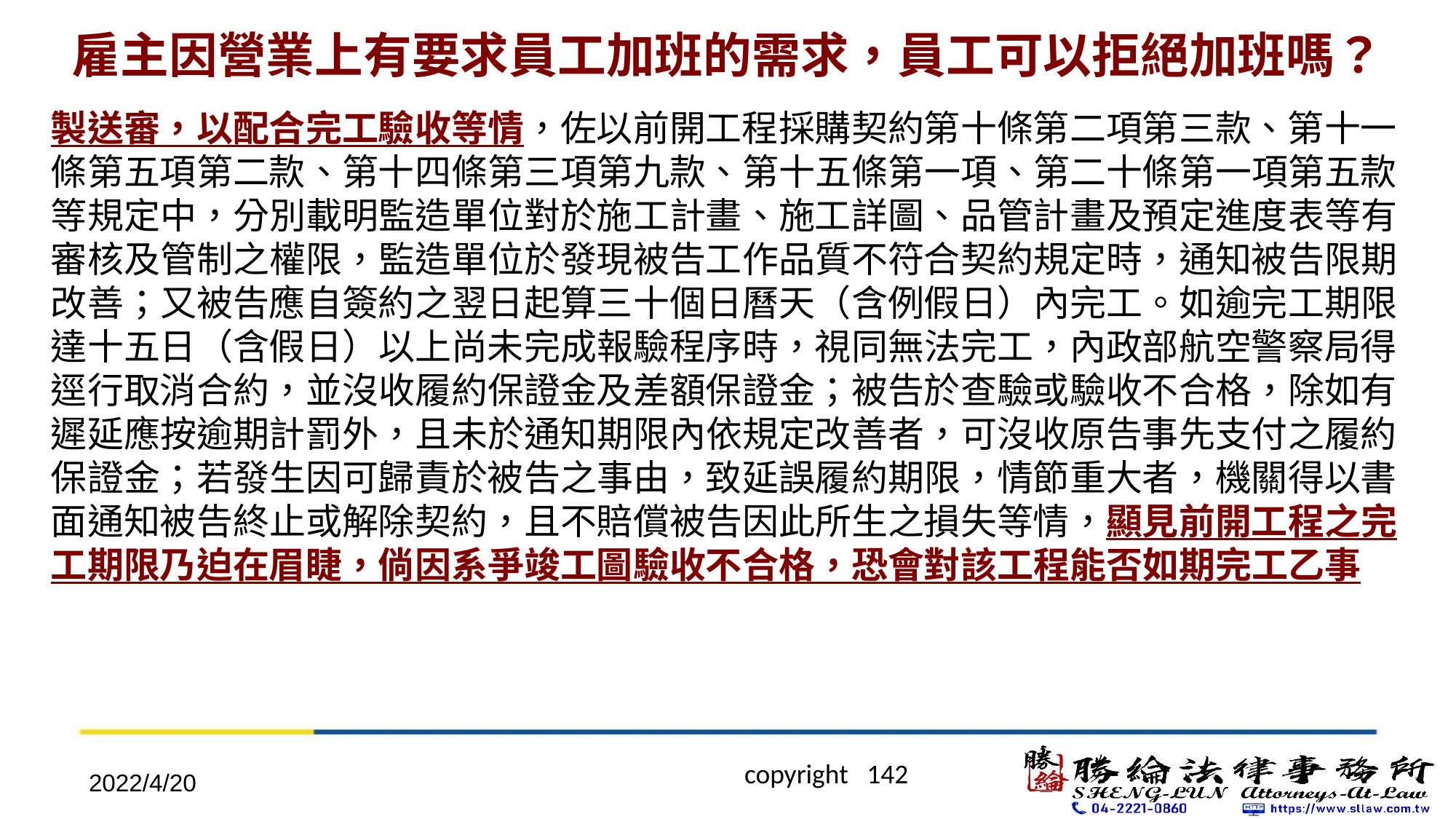

# 雇主因營業上有要求員工加班的需求，員工可以拒絕加班嗎？
製送審，以配合完工驗收等情，佐以前開工程採購契約第十條第二項第三款、第十一條第五項第二款、第十四條第三項第九款、第十五條第一項、第二十條第一項第五款等規定中，分別載明監造單位對於施工計畫、施工詳圖、品管計畫及預定進度表等有審核及管制之權限，監造單位於發現被告工作品質不符合契約規定時，通知被告限期改善；又被告應自簽約之翌日起算三十個日曆天（含例假日）內完工。如逾完工期限達十五日（含假日）以上尚未完成報驗程序時，視同無法完工，內政部航空警察局得逕行取消合約，並沒收履約保證金及差額保證金；被告於查驗或驗收不合格，除如有遲延應按逾期計罰外，且未於通知期限內依規定改善者，可沒收原告事先支付之履約保證金；若發生因可歸責於被告之事由，致延誤履約期限，情節重大者，機關得以書面通知被告終止或解除契約，且不賠償被告因此所生之損失等情，顯見前開工程之完工期限乃迫在眉睫，倘因系爭竣工圖驗收不合格，恐會對該工程能否如期完工乙事
2022/4/20
 copyright   142